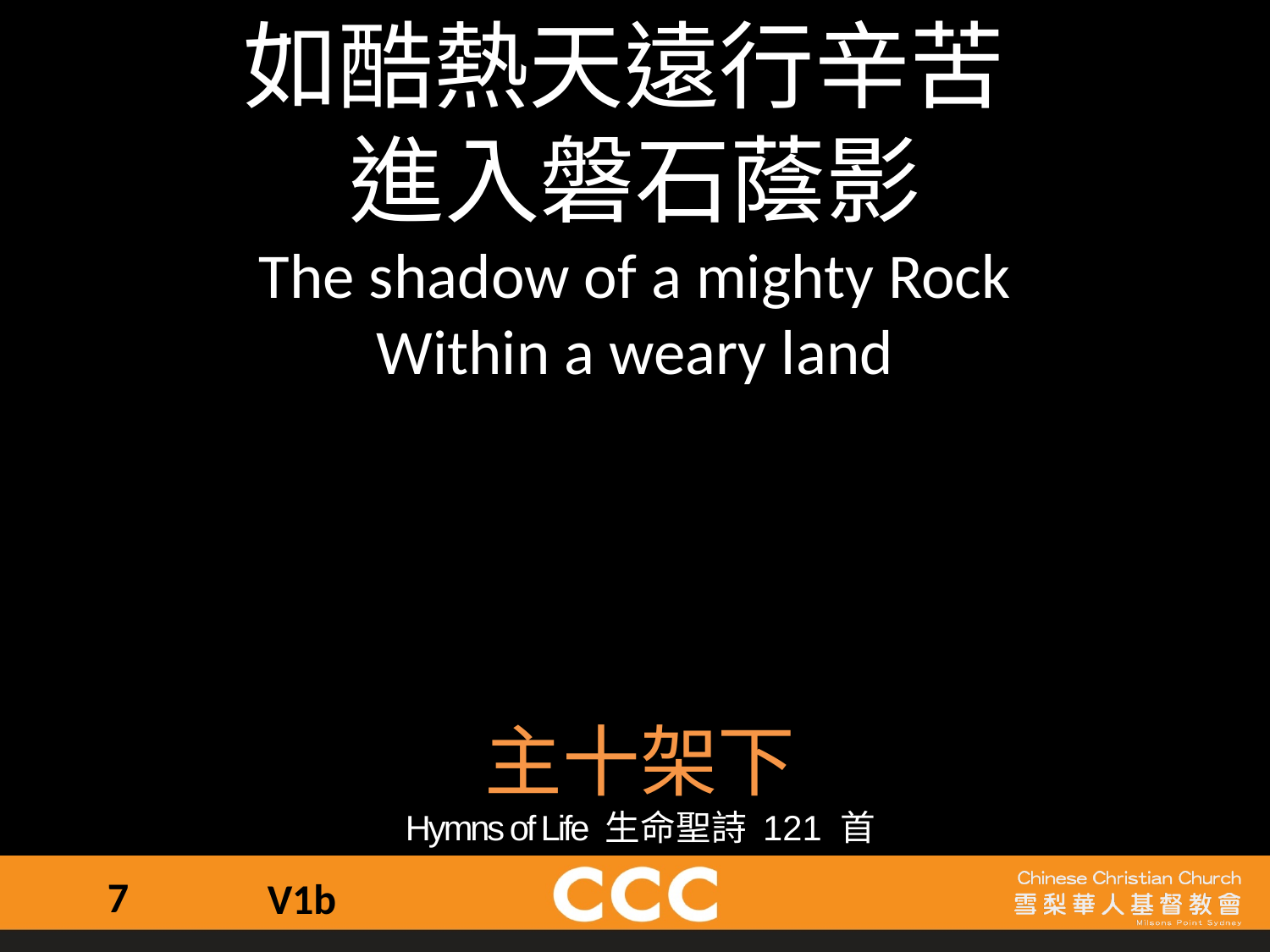

如酷熱天遠行辛苦
進入磐石蔭影
The shadow of a mighty Rock
Within a weary land

主十架下
Hymns of Life 生命聖詩 121 首

7
V1b